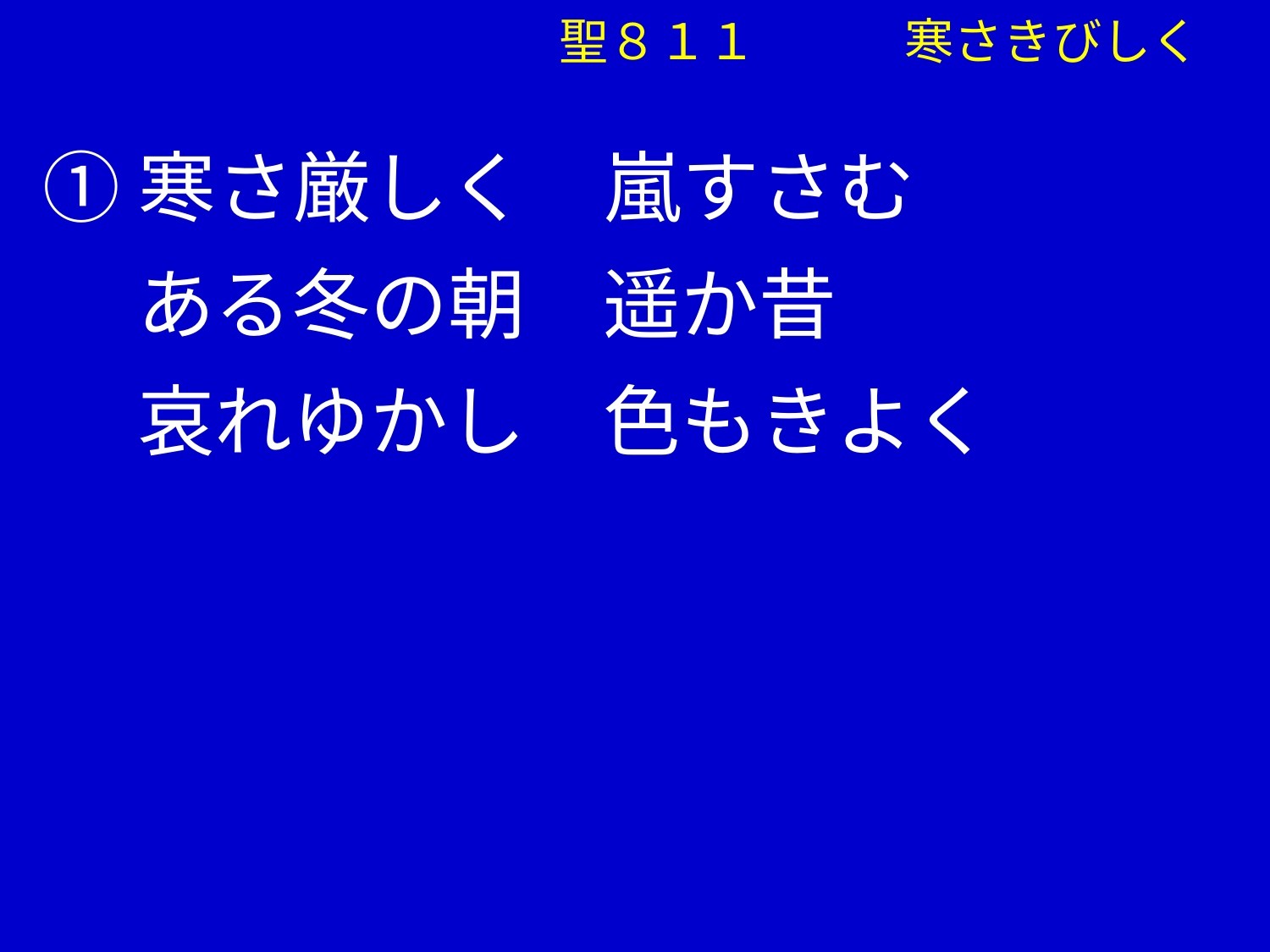

聖８１１　　　寒さきびしく
①寒さ厳しく　嵐すさむ
　 ある冬の朝　遥か昔
　 哀れゆかし　色もきよく